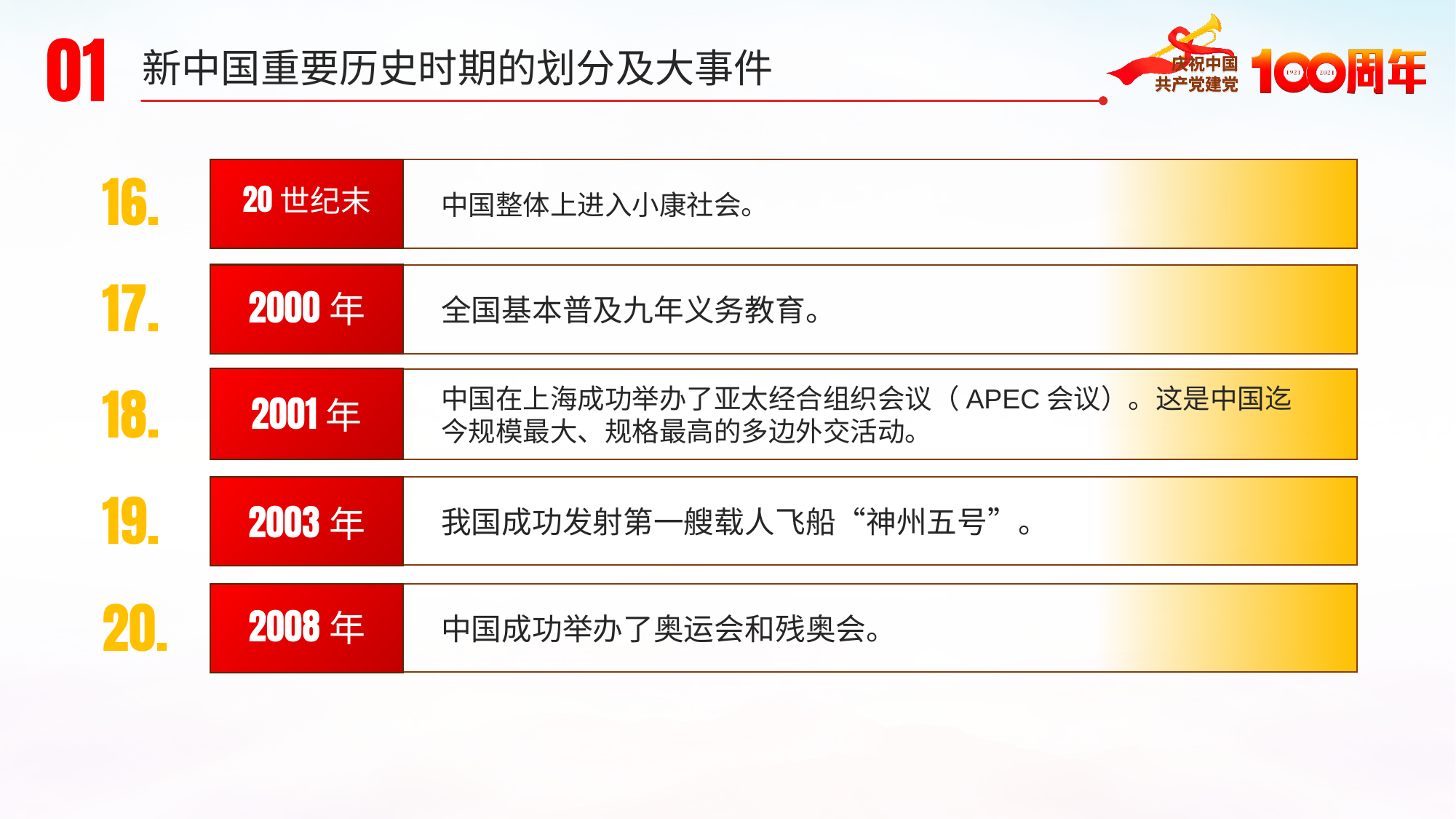

01
新中国重要历史时期的划分及大事件

中国整体上进入小康社会。
16.
20世纪末

全国基本普及九年义务教育。
17.
2000年

中国在上海成功举办了亚太经合组织会议（APEC会议）。这是中国迄今规模最大、规格最高的多边外交活动。
18.
2001年

我国成功发射第一艘载人飞船“神州五号”。
19.
2003年

中国成功举办了奥运会和残奥会。
20.
2008年